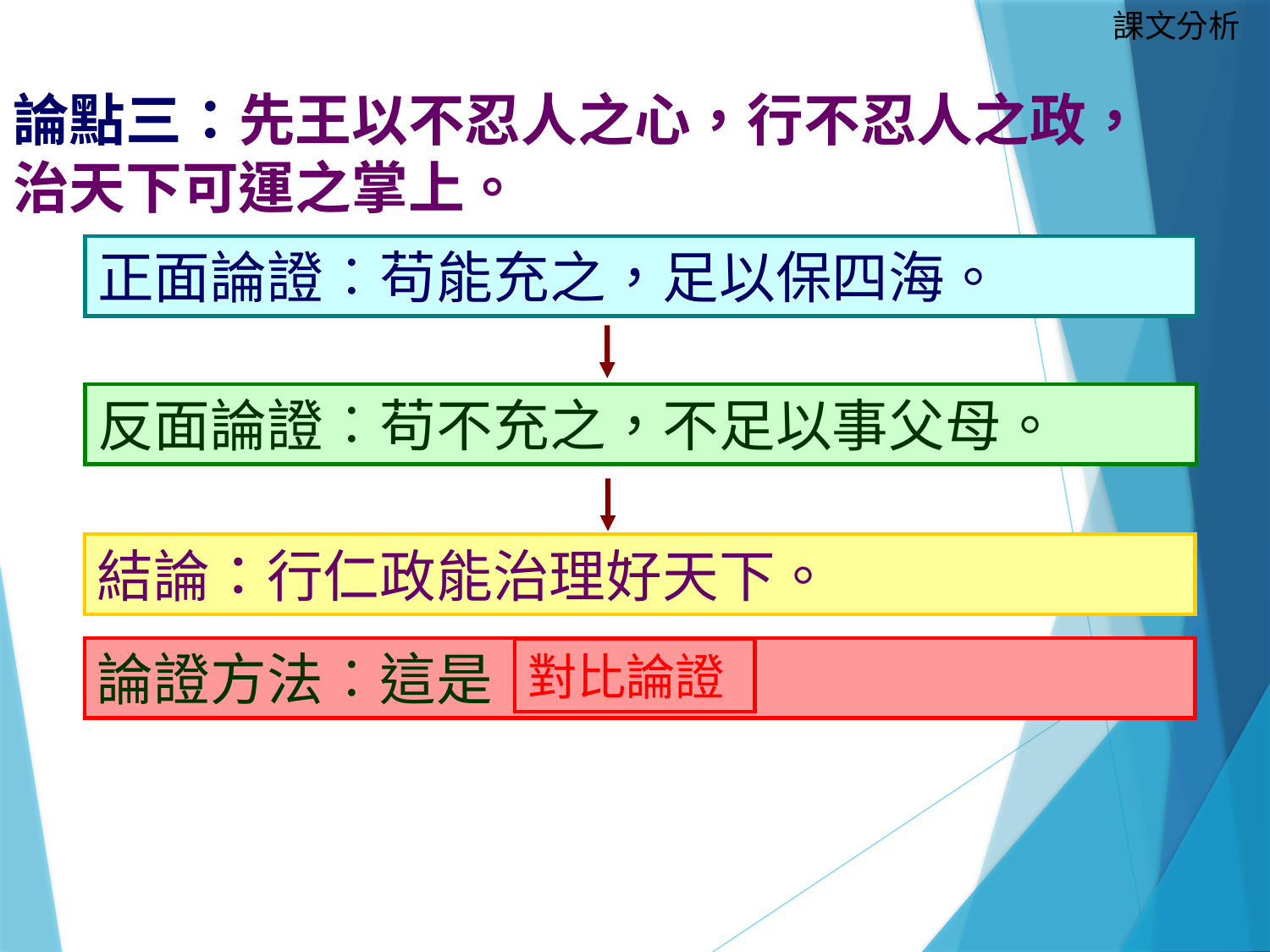

課文分析
# 論點三：先王以不忍人之心，行不忍人之政， 治天下可運之掌上。
正面論證︰苟能充之，足以保四海。

反面論證︰苟不充之，不足以事父母。

結論：行仁政能治理好天下。
論證方法︰這是   ？    。
對比論證